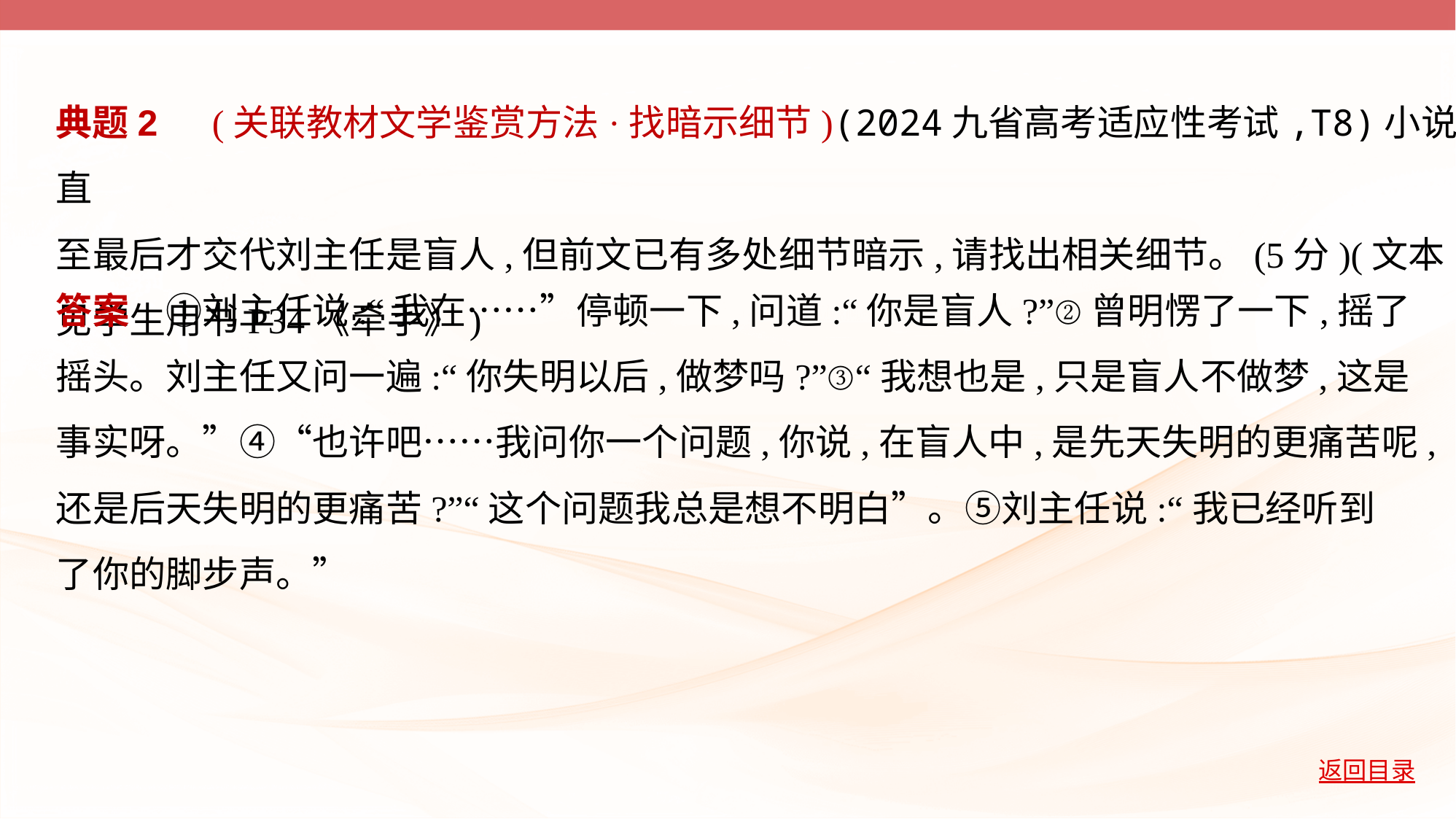

典题2　(关联教材文学鉴赏方法·找暗示细节)(2024九省高考适应性考试,T8)小说直
至最后才交代刘主任是盲人,但前文已有多处细节暗示,请找出相关细节。(5分)(文本
见学生用书P34《牵手》)

答案　①刘主任说:“我在……”停顿一下,问道:“你是盲人?”②曾明愣了一下,摇了
摇头。刘主任又问一遍:“你失明以后,做梦吗?”③“我想也是,只是盲人不做梦,这是
事实呀。”④“也许吧……我问你一个问题,你说,在盲人中,是先天失明的更痛苦呢,
还是后天失明的更痛苦?”“这个问题我总是想不明白”。⑤刘主任说:“我已经听到
了你的脚步声。”